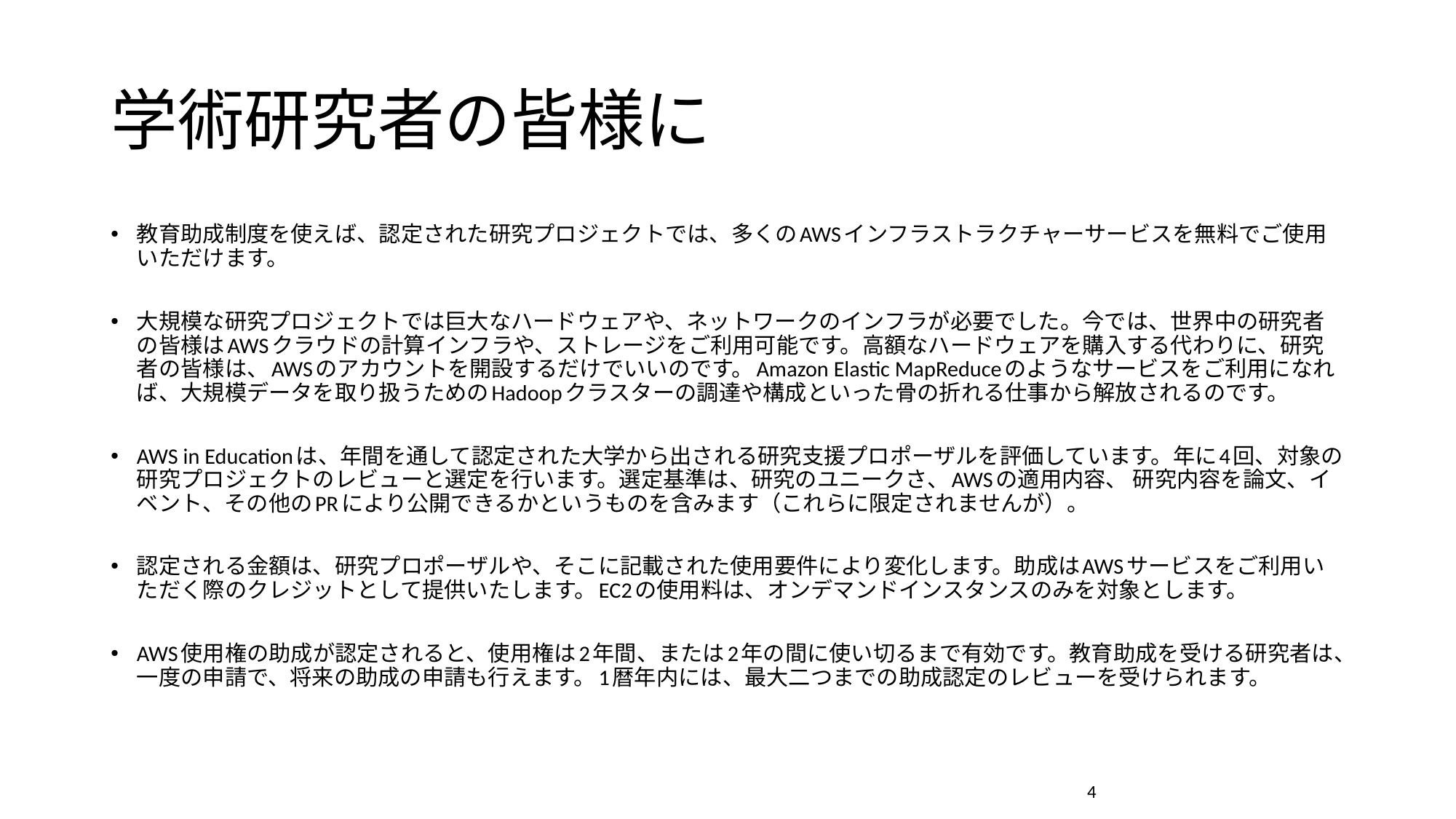

# 学術研究者の皆様に
教育助成制度を使えば、認定された研究プロジェクトでは、多くのAWSインフラストラクチャーサービスを無料でご使用いただけます。

大規模な研究プロジェクトでは巨大なハードウェアや、ネットワークのインフラが必要でした。今では、世界中の研究者の皆様はAWSクラウドの計算インフラや、ストレージをご利用可能です。高額なハードウェアを購入する代わりに、研究者の皆様は、AWSのアカウントを開設するだけでいいのです。Amazon Elastic MapReduceのようなサービスをご利用になれば、大規模データを取り扱うためのHadoopクラスターの調達や構成といった骨の折れる仕事から解放されるのです。

AWS in Educationは、年間を通して認定された大学から出される研究支援プロポーザルを評価しています。年に4回、対象の研究プロジェクトのレビューと選定を行います。選定基準は、研究のユニークさ、AWSの適用内容、 研究内容を論文、イベント、その他のPRにより公開できるかというものを含みます（これらに限定されませんが）。

認定される金額は、研究プロポーザルや、そこに記載された使用要件により変化します。助成はAWSサービスをご利用いただく際のクレジットとして提供いたします。EC2の使用料は、オンデマンドインスタンスのみを対象とします。

AWS使用権の助成が認定されると、使用権は2年間、または2年の間に使い切るまで有効です。教育助成を受ける研究者は、一度の申請で、将来の助成の申請も行えます。1暦年内には、最大二つまでの助成認定のレビューを受けられます。
4